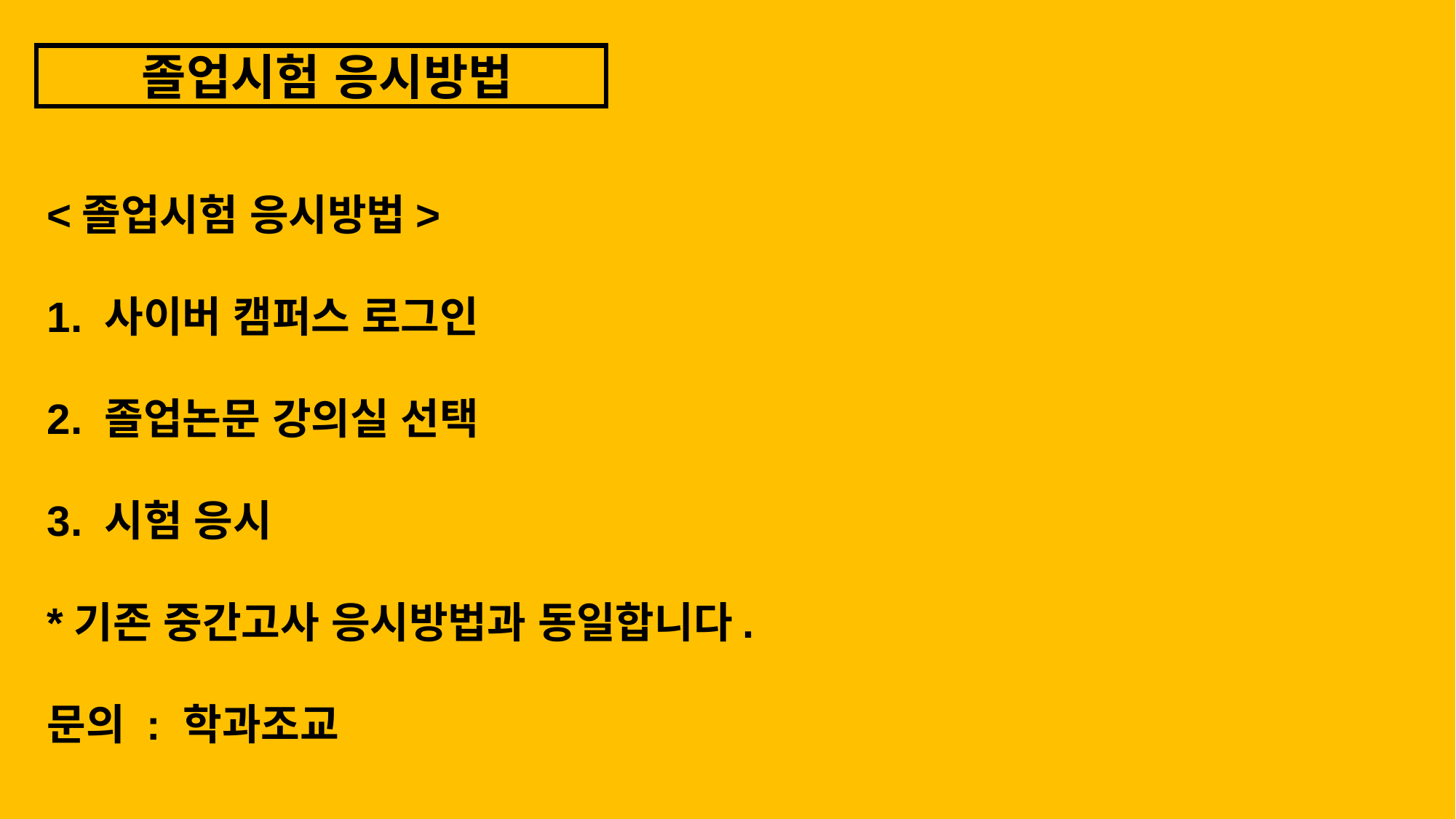

졸업시험 응시방법
<졸업시험 응시방법>
1. 사이버 캠퍼스 로그인
2. 졸업논문 강의실 선택
3. 시험 응시
*기존 중간고사 응시방법과 동일합니다.
문의 : 학과조교